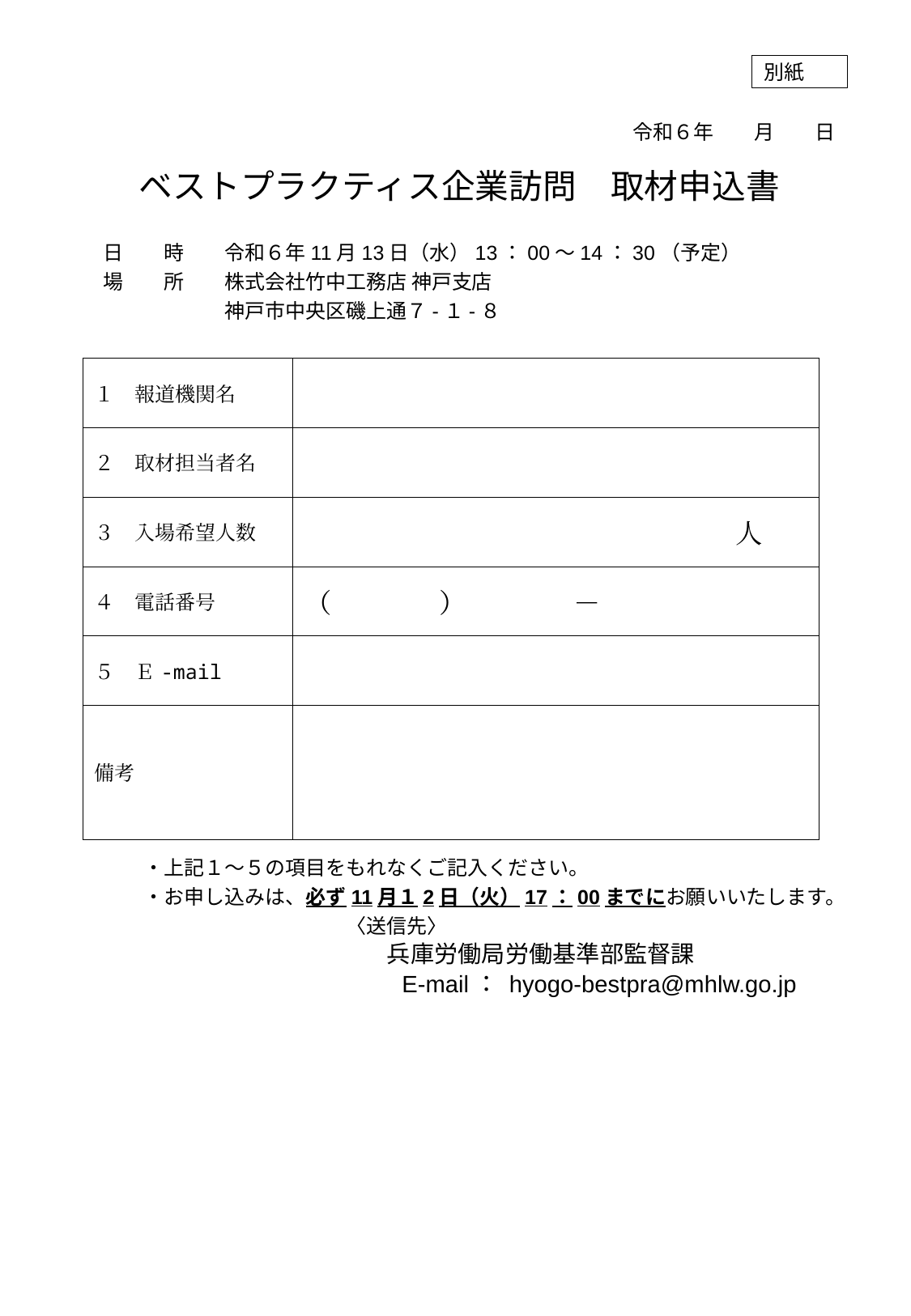

別紙
令和６年　　月　　日

ベストプラクティス企業訪問　取材申込書

　日　　時　　令和６年11月13日（水）13：00～14：30（予定）
　場　　所　　株式会社竹中工務店 神戸支店
　　　　　　　神戸市中央区磯上通７-１-８

　　　・上記１～５の項目をもれなくご記入ください。
　　　・お申し込みは、必ず11月１2日（火）17：00までにお願いいたします。
　　　　　　　　　　　　　〈送信先〉
　　　　　　　　　　　　　　　兵庫労働局労働基準部監督課
　　　　　　　　　　　　　 E-mail： hyogo-bestpra@mhlw.go.jp
| １　報道機関名 |  |
| --- | --- |
| ２　取材担当者名 |  |
| ３　入場希望人数 | 人 |
| ４　電話番号 | （　　　　）　　　　－ |
| ５　Ｅ-mail |  |
| 備考 |  |